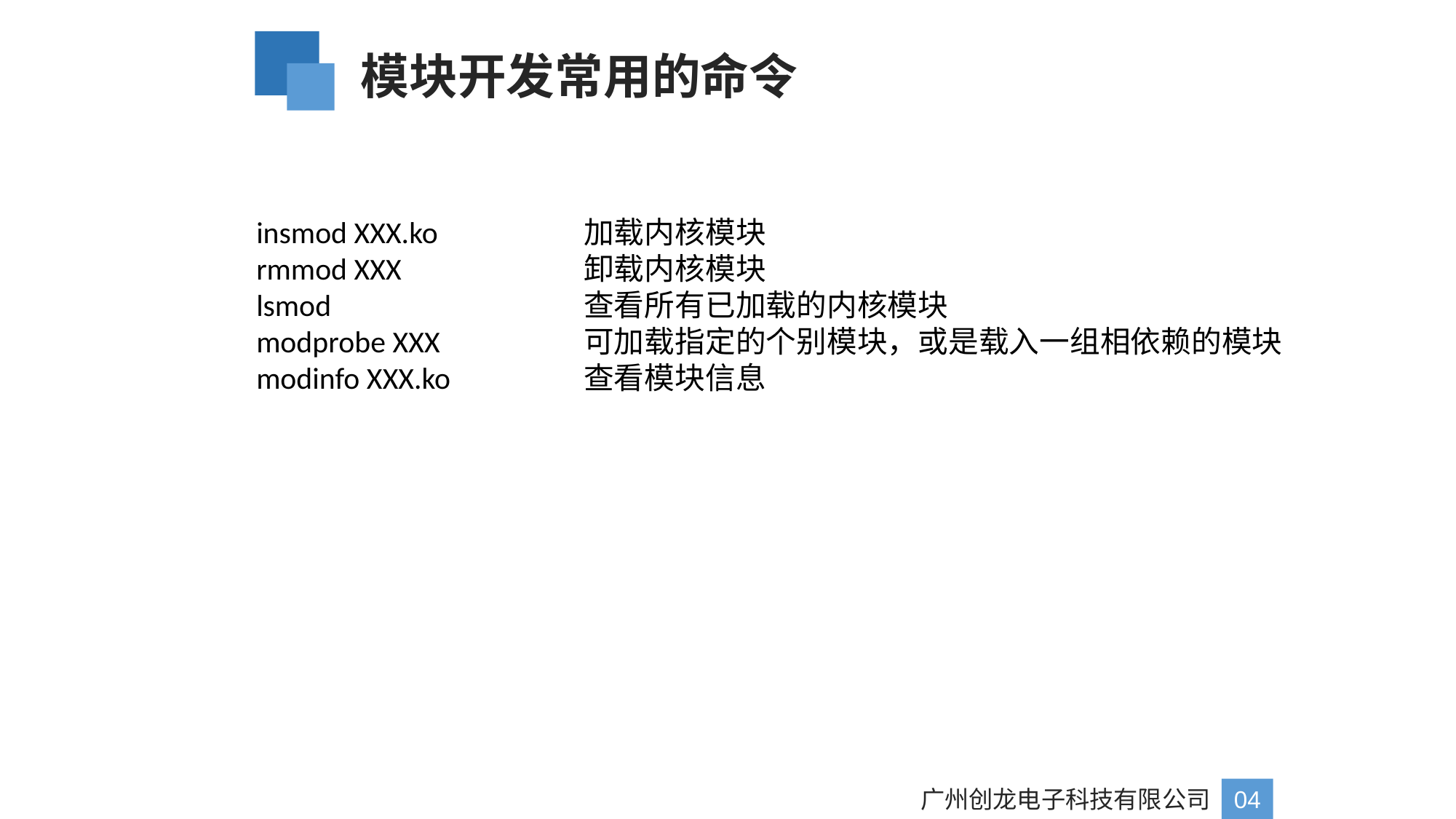

模块开发常用的命令
insmod XXX.ko		加载内核模块
rmmod XXX		卸载内核模块
lsmod			查看所有已加载的内核模块
modprobe XXX		可加载指定的个别模块，或是载入一组相依赖的模块
modinfo XXX.ko		查看模块信息
广州创龙电子科技有限公司
04